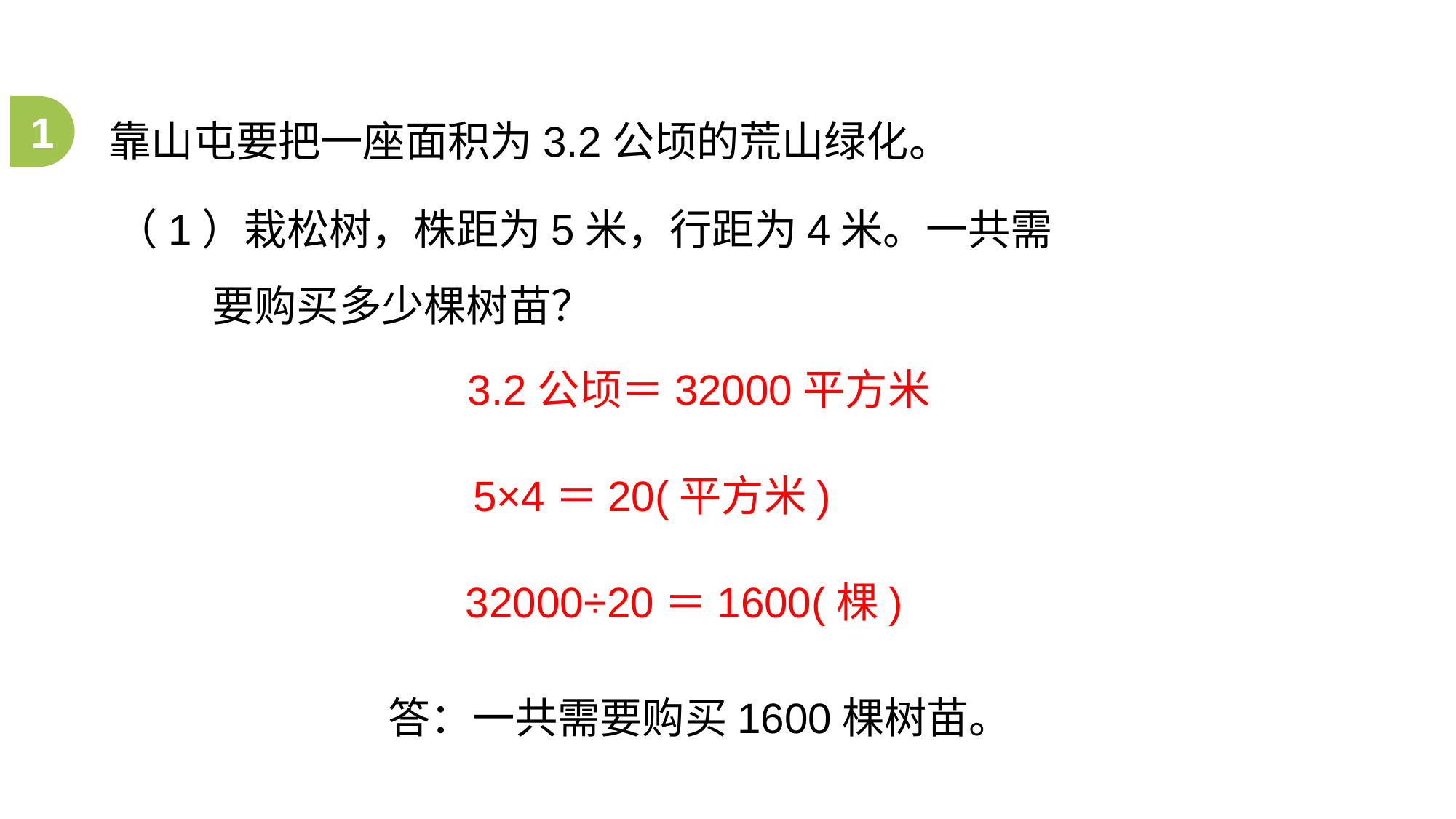

靠山屯要把一座面积为3.2公顷的荒山绿化。
1
（1）栽松树，株距为5米，行距为4米。一共需要购买多少棵树苗？
 3.2公顷＝32000平方米
5×4＝20(平方米)
32000÷20＝1600(棵)
答：一共需要购买1600棵树苗。